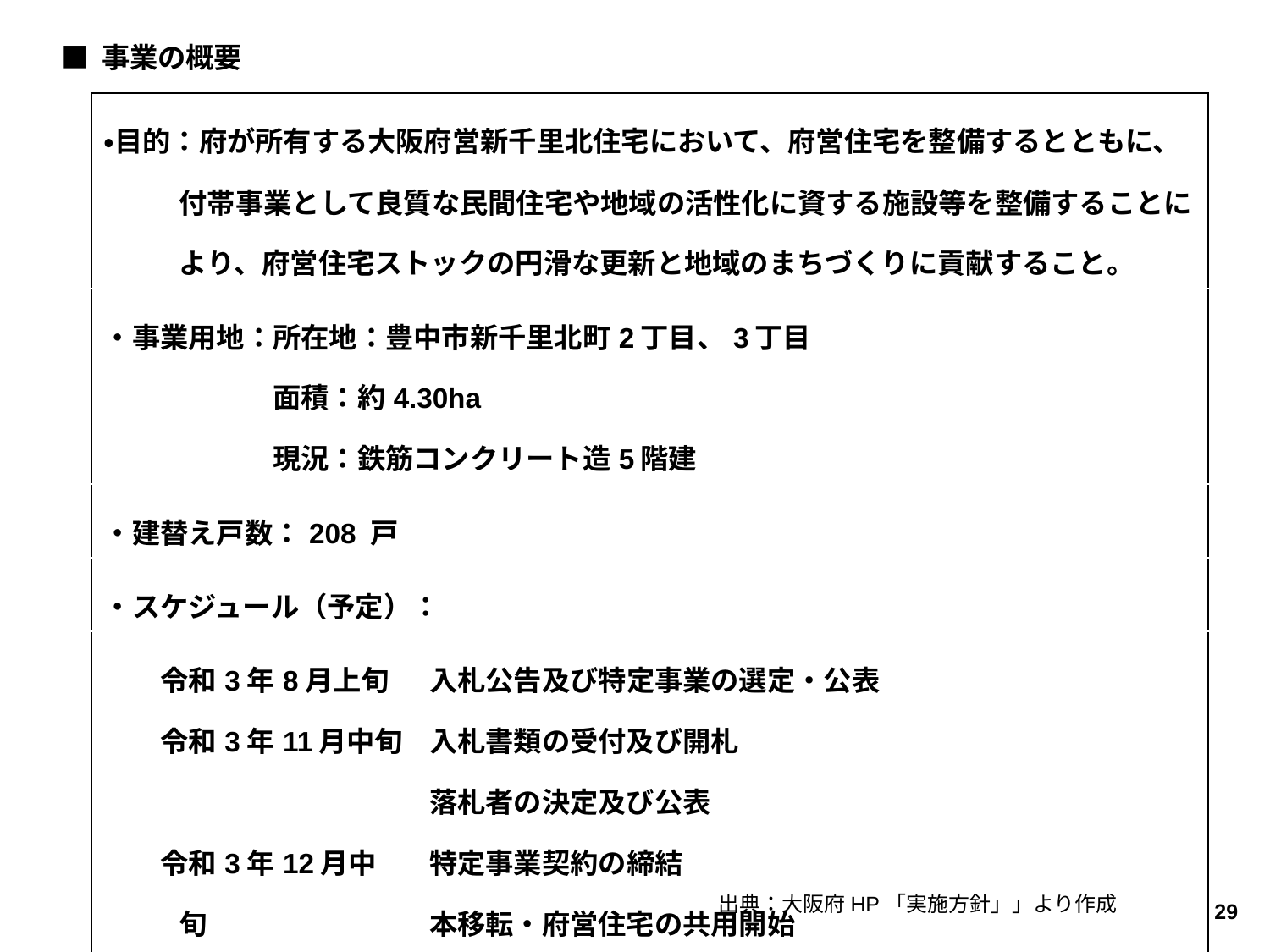

■ 事業の概要
| ・目的：府が所有する大阪府営新千里北住宅において、府営住宅を整備するとともに、付帯事業として良質な民間住宅や地域の活性化に資する施設等を整備することにより、府営住宅ストックの円滑な更新と地域のまちづくりに貢献すること。 |  |
| --- | --- |
| ・事業用地：所在地：豊中市新千里北町2丁目、3丁目 　　　　　　面積：約4.30ha 　　　　　　現況：鉄筋コンクリート造5階建 |  |
| ・建替え戸数：208 戸 |  |
| ・スケジュール（予定）： |  |
| 令和3年8月上旬 　　令和3年11月中旬　 　　令和3年12月中旬　 　　令和4年3月下旬　　 　　令和7年度以降 | 入札公告及び特定事業の選定・公表 入札書類の受付及び開札 落札者の決定及び公表 特定事業契約の締結 本移転・府営住宅の共用開始 民活事業者への活用用地譲渡 |
出典：大阪府HP「実施方針」」より作成
29